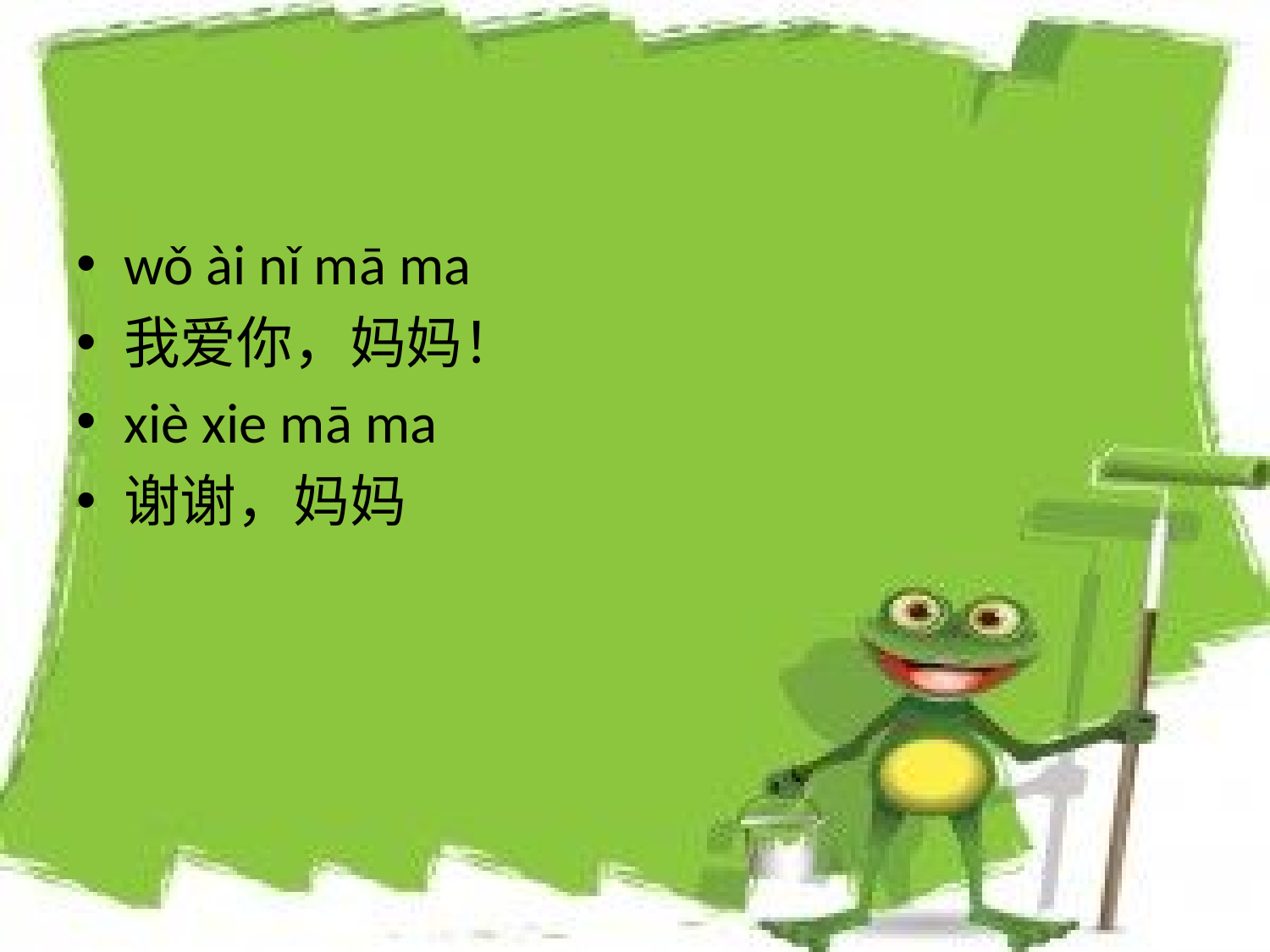

#
wǒ ài nǐ mā ma
我爱你，妈妈！
xiè xie mā ma
谢谢，妈妈